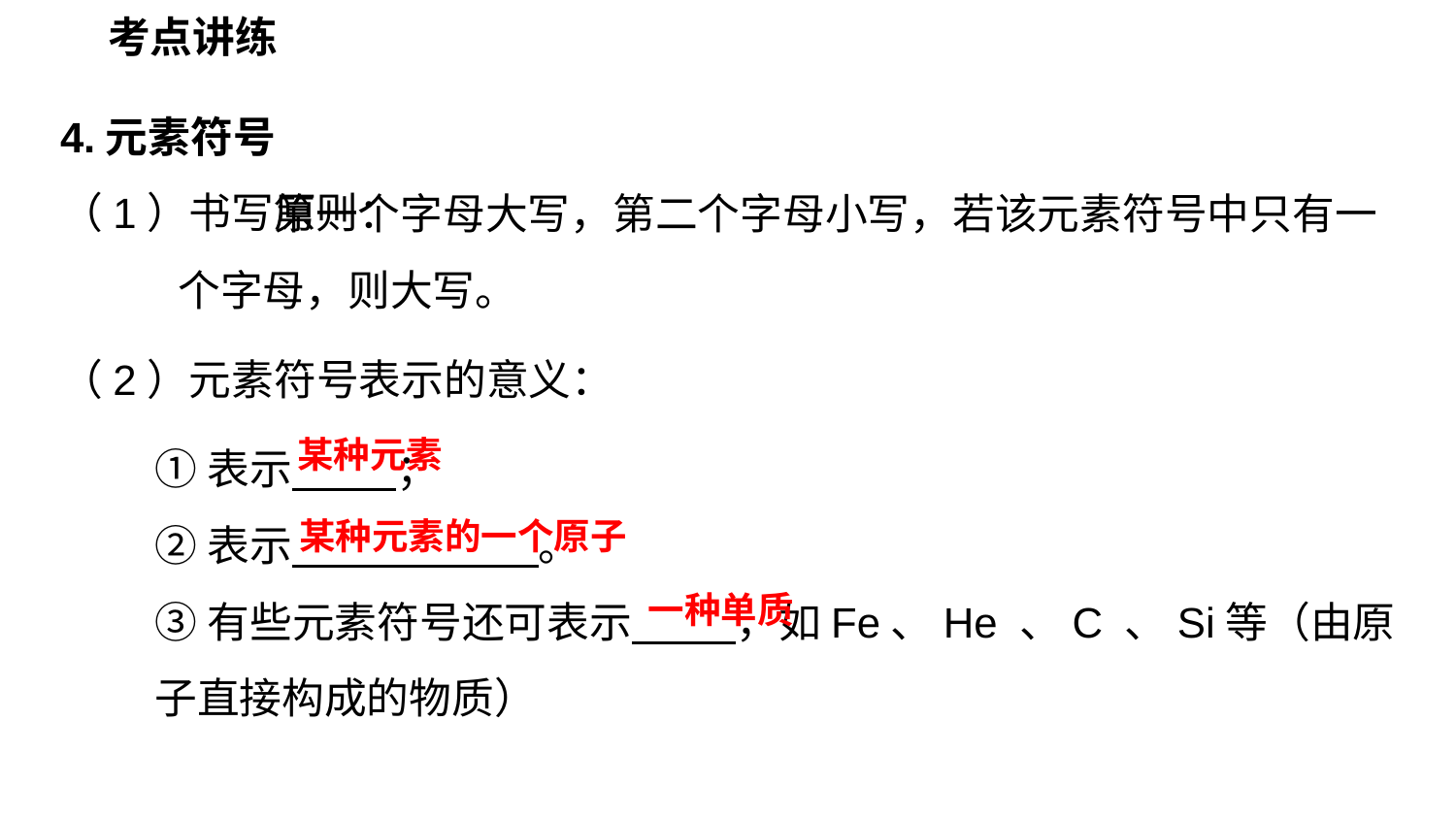

考点讲练
4.元素符号
（1）书写原则：
         第一个字母大写，第二个字母小写，若该元素符号中只有一个字母，则大写。
（2）元素符号表示的意义：
①表示           ；
②表示                          。
③有些元素符号还可表示           ，如Fe、He 、C 、Si等（由原子直接构成的物质）
某种元素
某种元素的一个原子
一种单质